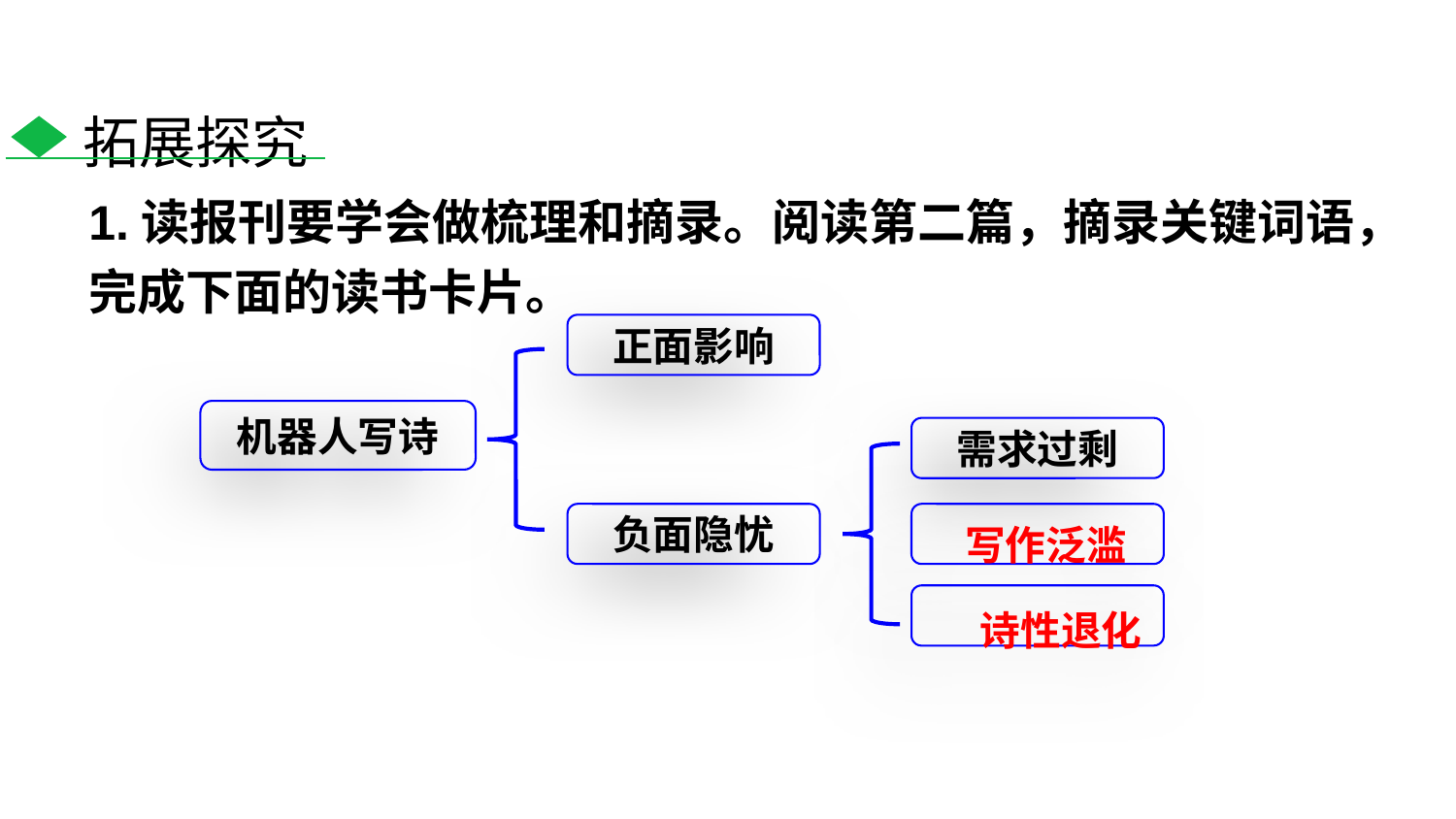

拓展探究

1.读报刊要学会做梳理和摘录。阅读第二篇，摘录关键词语，完成下面的读书卡片。
正面影响

机器人写诗
需求过剩

负面隐忧

写作泛滥

诗性退化